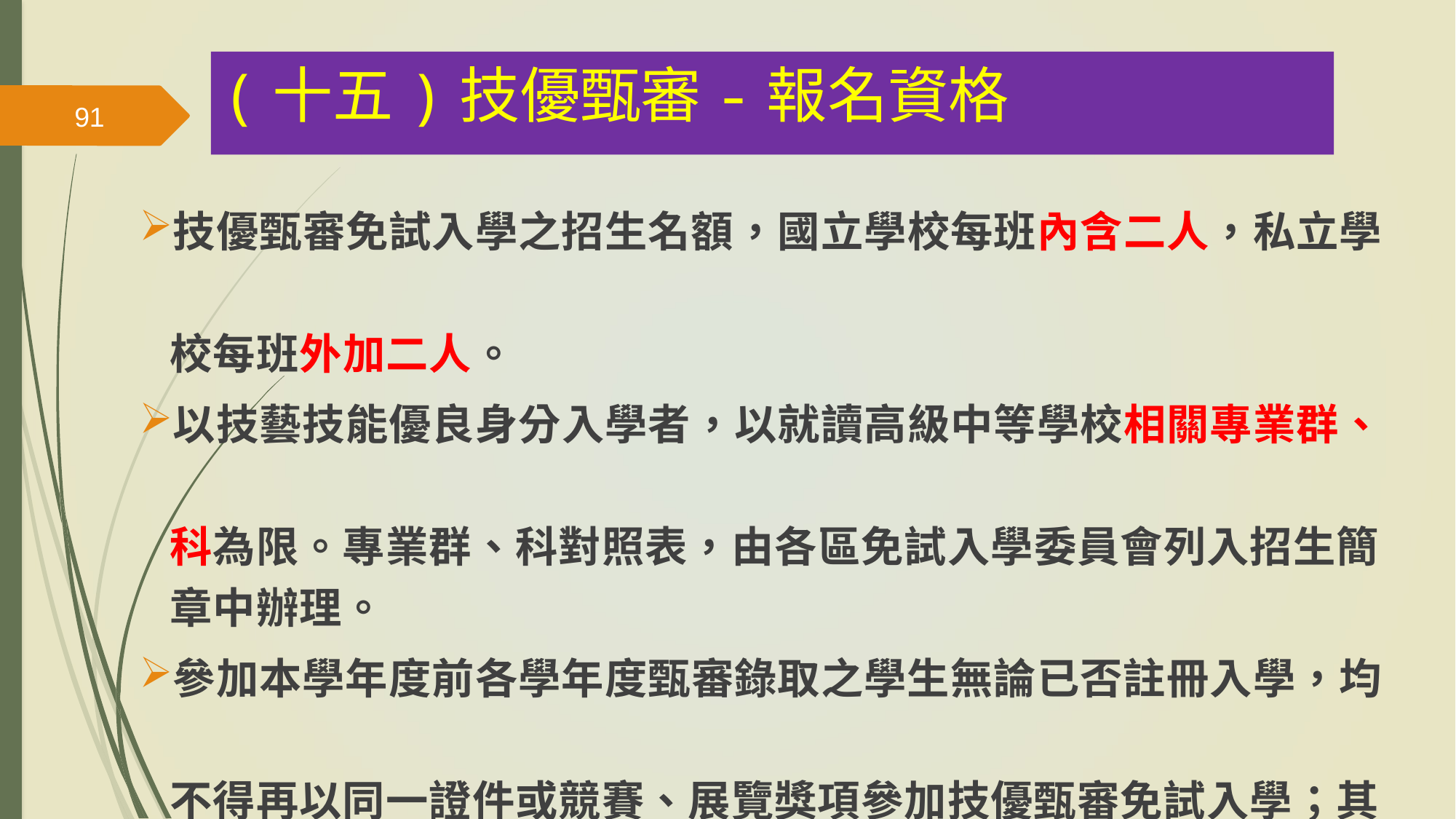

(十五)技優甄審-報名資格
91
技優甄審免試入學之招生名額，國立學校每班內含二人，私立學　　　
校每班外加二人。
以技藝技能優良身分入學者，以就讀高級中等學校相關專業群、　　
科為限。專業群、科對照表，由各區免試入學委員會列入招生簡章中辦理。
參加本學年度前各學年度甄審錄取之學生無論已否註冊入學，均　　　
不得再以同一證件或競賽、展覽獎項參加技優甄審免試入學；其有違反者，取消其本學年度報名及錄取入學資格。